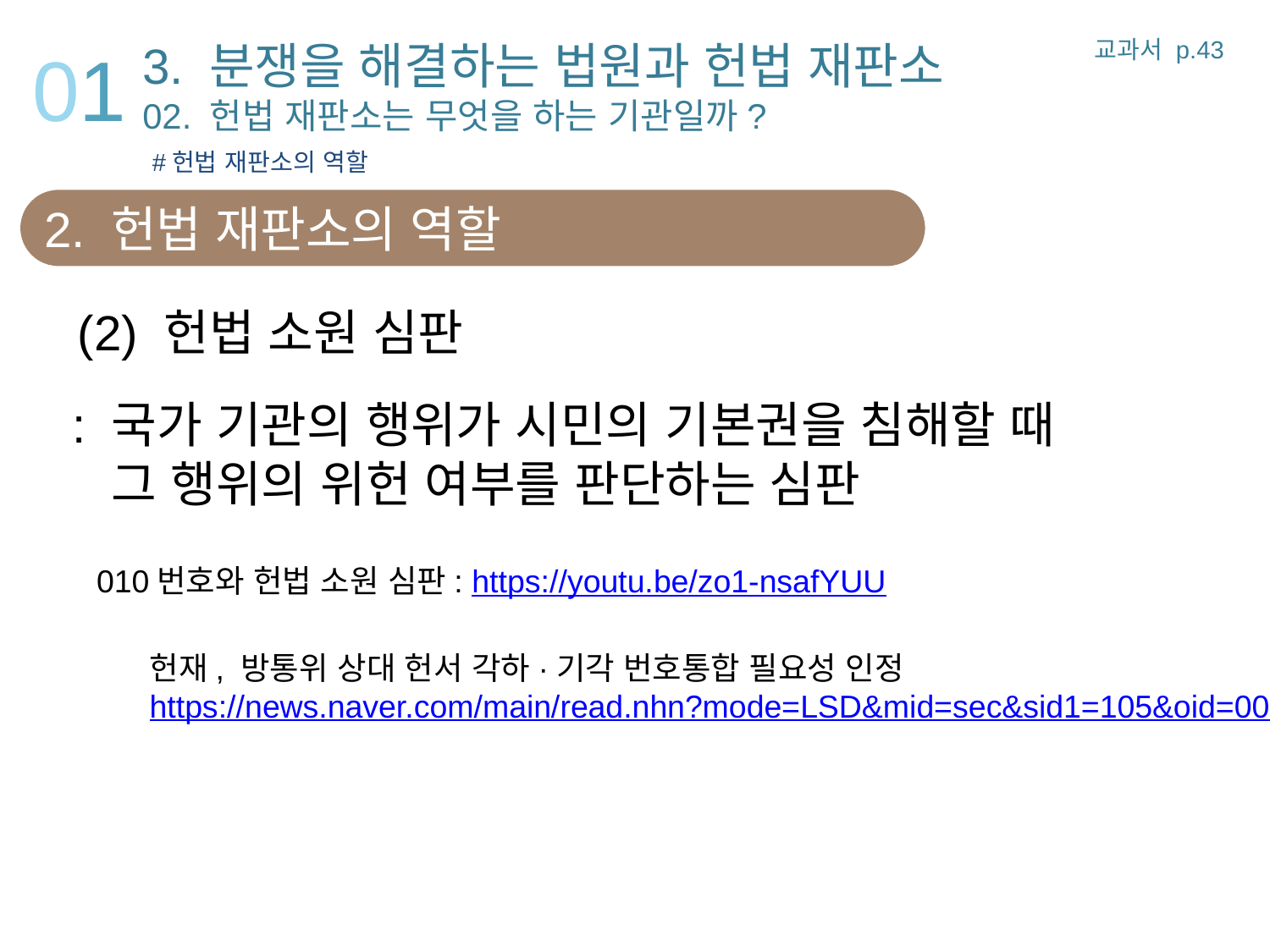

3. 분쟁을 해결하는 법원과 헌법 재판소
02. 헌법 재판소는 무엇을 하는 기관일까?
 #헌법 재판소의 역할
교과서 p.43
01

2. 헌법 재판소의 역할
(2) 헌법 소원 심판

: 국가 기관의 행위가 시민의 기본권을 침해할 때
  그 행위의 위헌 여부를 판단하는 심판
010번호와 헌법 소원 심판: https://youtu.be/zo1-nsafYUU
헌재, 방통위 상대 헌서 각하·기각 번호통합 필요성 인정
https://news.naver.com/main/read.nhn?mode=LSD&mid=sec&sid1=105&oid=001&aid=0006394125